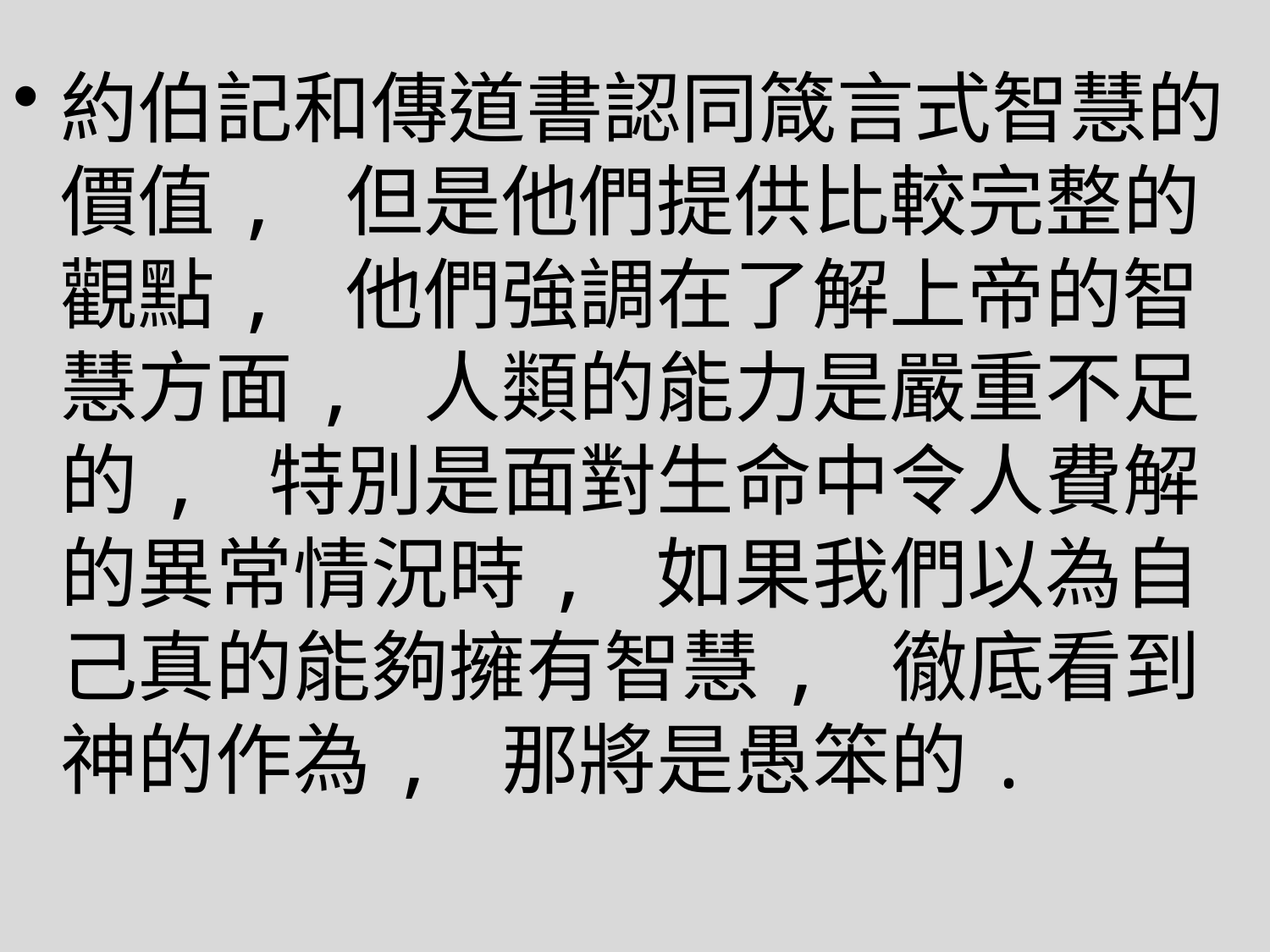

約伯記和傳道書認同箴言式智慧的價值, 但是他們提供比較完整的觀點, 他們強調在了解上帝的智慧方面, 人類的能力是嚴重不足的, 特別是面對生命中令人費解的異常情況時, 如果我們以為自己真的能夠擁有智慧, 徹底看到神的作為, 那將是愚笨的.